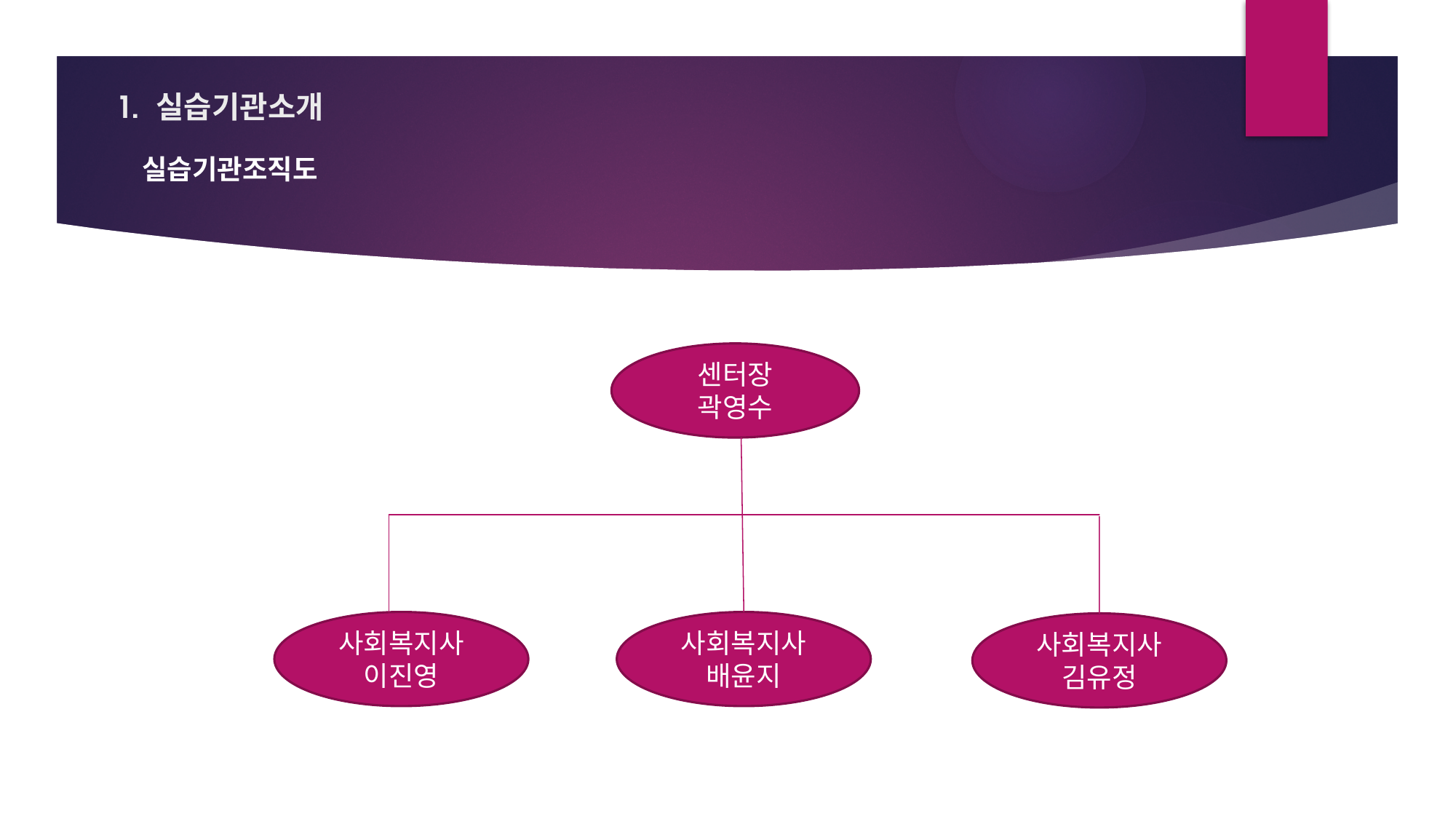

# 1. 실습기관소개
실습기관조직도

센터장 곽영수
사회복지사 이진영
사회복지사
배윤지
사회복지사
김유정